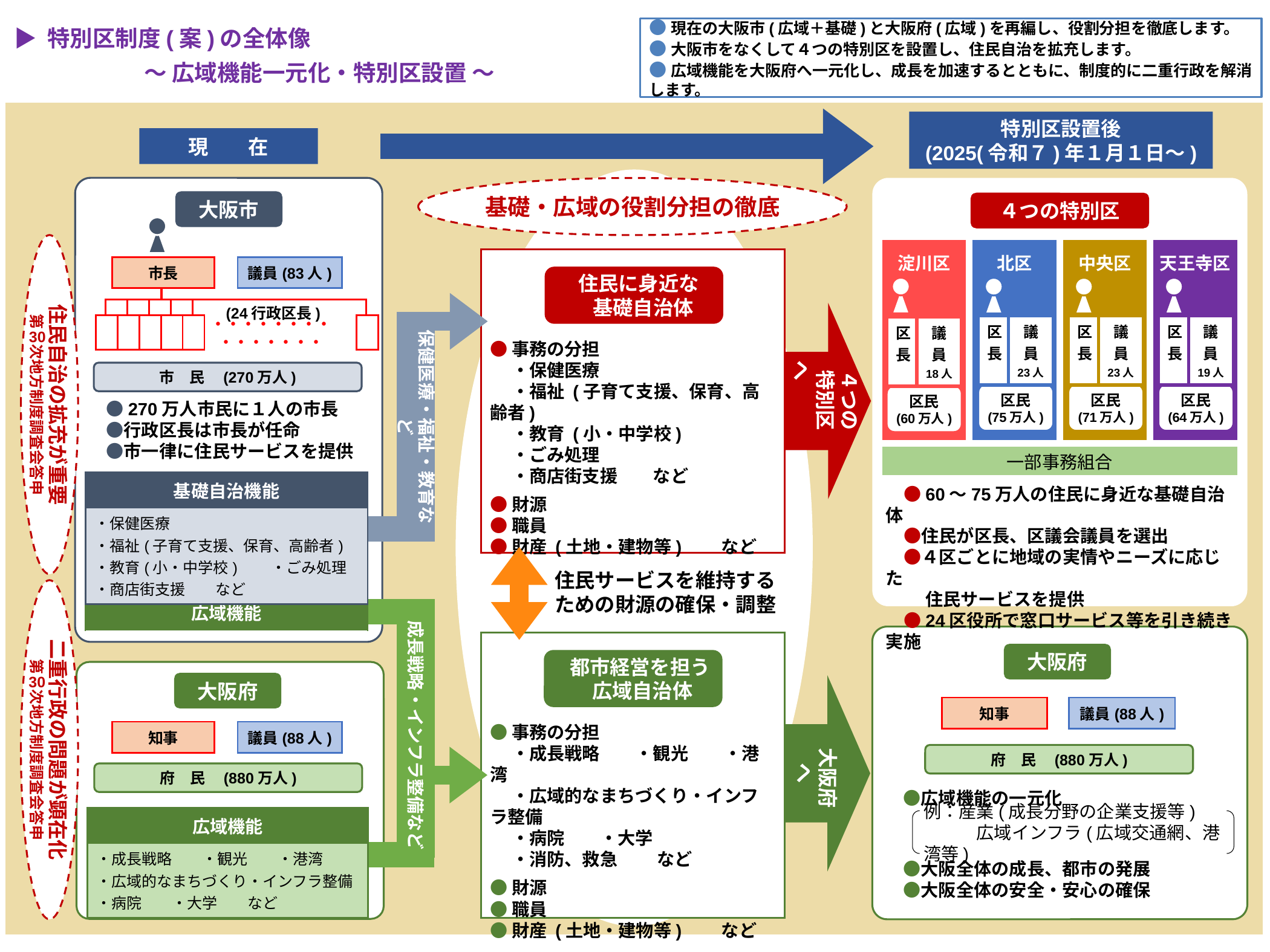

●現在の大阪市(広域＋基礎)と大阪府(広域)を再編し、役割分担を徹底します。
●大阪市をなくして４つの特別区を設置し、住民自治を拡充します。
●広域機能を大阪府へ一元化し、成長を加速するとともに、制度的に二重行政を解消します。
▶ 特別区制度(案)の全体像
～ 広域機能一元化・特別区設置 ～

特別区設置後
(2025(令和７)年１月１日～)
現　　在

　●270万人市民に１人の市長
　●行政区長は市長が任命
　●市一律に住民サービスを提供

　●60～75万人の住民に身近な基礎自治体
　●住民が区長、区議会議員を選出
　●４区ごとに地域の実情やニーズに応じた
　　 住民サービスを提供
　●24区役所で窓口サービス等を引き続き実施
基礎・広域の役割分担の徹底
大阪市
４つの特別区

住民自治の拡充が重要
第　次地方制度調査会答申
| 淀川区 | 北区 | 中央区 | 天王寺区 |
| --- | --- | --- | --- |
| 一部事務組合 |  |  |  |

●事務の分担
　 ・保健医療
　 ・福祉 (子育て支援、保育、高齢者)
　 ・教育 (小・中学校)
　 ・ごみ処理
　 ・商店街支援　　など
●財源
●職員
●財産 (土地・建物等)　　など
| 市長 |  | 議員(83人) |
| --- | --- | --- |
 住民に身近な
   基礎自治体

(24行政区長)
|  |  |  |  |  |  |  |  |  |  |  |  |
| --- | --- | --- | --- | --- | --- | --- | --- | --- | --- | --- | --- |
 ４つの
 特別区へ
保健医療・福祉・教育など
|  |  |  |  |  |  |  |  |  |  |  |  |  |
| --- | --- | --- | --- | --- | --- | --- | --- | --- | --- | --- | --- | --- |
| 区 長 | 議 員 23人 |
| --- | --- |
| 区 長 | 議 員 23人 |
| --- | --- |
| 区 長 | 議 員 19人 |
| --- | --- |
| 区 長 | 議 員 18人 |
| --- | --- |
・・・・・・・・・・・・・・・
30
市　民　(270万人)
区民
(75万人)
区民
(71万人)
区民
(64万人)
区民
(60万人)
| 基礎自治機能 |
| --- |
| ・保健医療 ・福祉(子育て支援、保育、高齢者) ・教育(小・中学校)　　・ごみ処理 ・商店街支援　　など |
住民サービスを維持する
ための財源の確保・調整
二重行政の問題が顕在化
第　次地方制度調査会答申
| 広域機能 |
| --- |
成長戦略・インフラ整備など

　●広域機能の一元化

　●大阪全体の成長、都市の発展
　●大阪全体の安全・安心の確保

●事務の分担
　 ・成長戦略　　・観光　　・港湾
　 ・広域的なまちづくり・インフラ整備
　 ・病院　　・大学
　 ・消防、救急　　 など
●財源
●職員
●財産 (土地・建物等)　　など
大阪府
  都市経営を担う
   広域自治体

30
大阪府
 大阪府へ
| 知事 |  | 議員(88人) |
| --- | --- | --- |
| 知事 |  | 議員(88人) |
| --- | --- | --- |
府　民　(880万人)
府　民　(880万人)
| 広域機能 |
| --- |
| ・成長戦略　　・観光　　・港湾 ・広域的なまちづくり・インフラ整備 ・病院　　・大学　　など |
例：産業(成長分野の企業支援等)
　　　広域インフラ(広域交通網、港湾等)